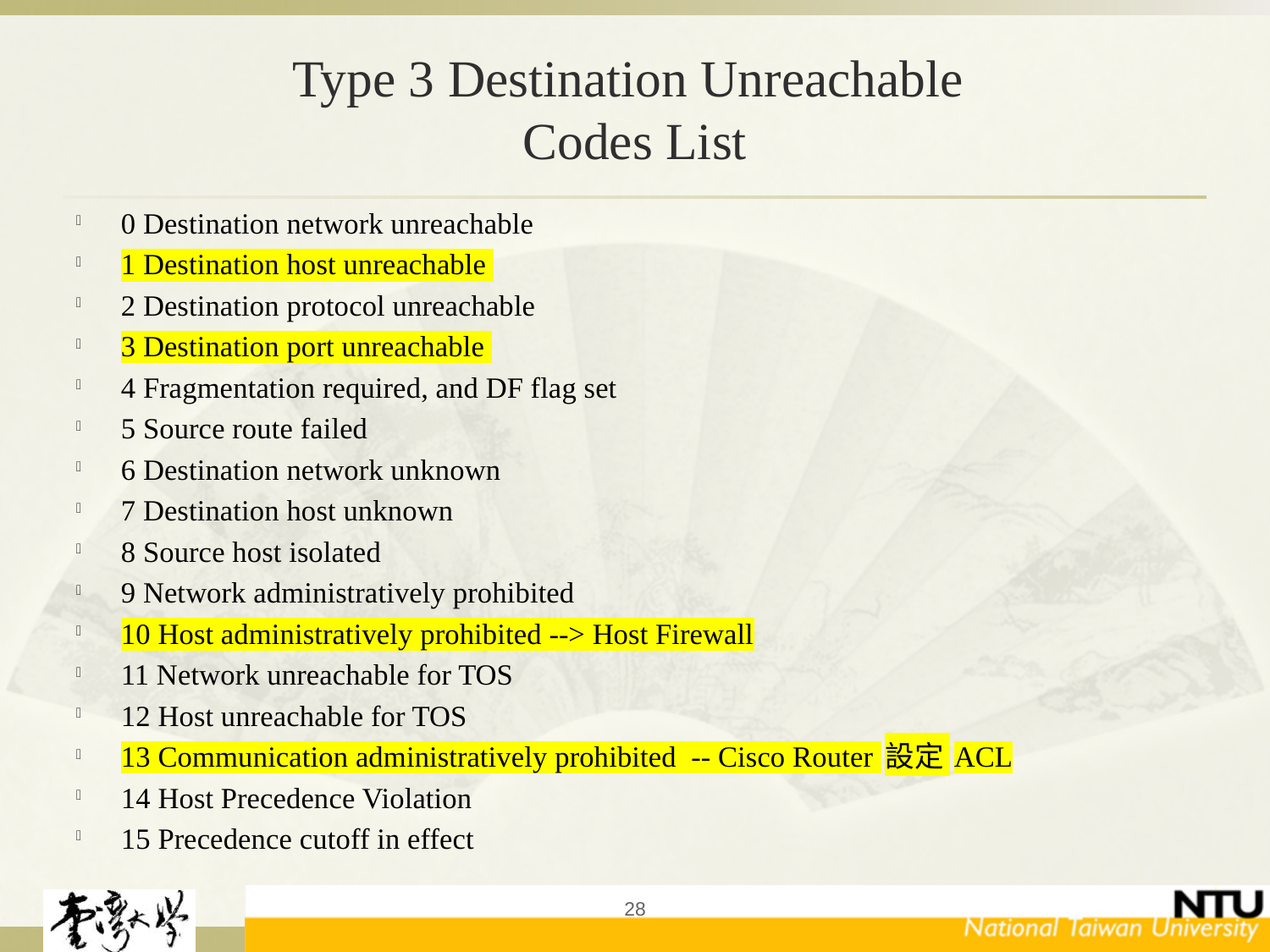

# Type 3 Destination Unreachable Codes List
0 Destination network unreachable
1 Destination host unreachable
2 Destination protocol unreachable
3 Destination port unreachable
4 Fragmentation required, and DF flag set
5 Source route failed
6 Destination network unknown
7 Destination host unknown
8 Source host isolated
9 Network administratively prohibited
10 Host administratively prohibited --> Host Firewall
11 Network unreachable for TOS
12 Host unreachable for TOS
13 Communication administratively prohibited  -- Cisco Router 設定 ACL
14 Host Precedence Violation
15 Precedence cutoff in effect
28